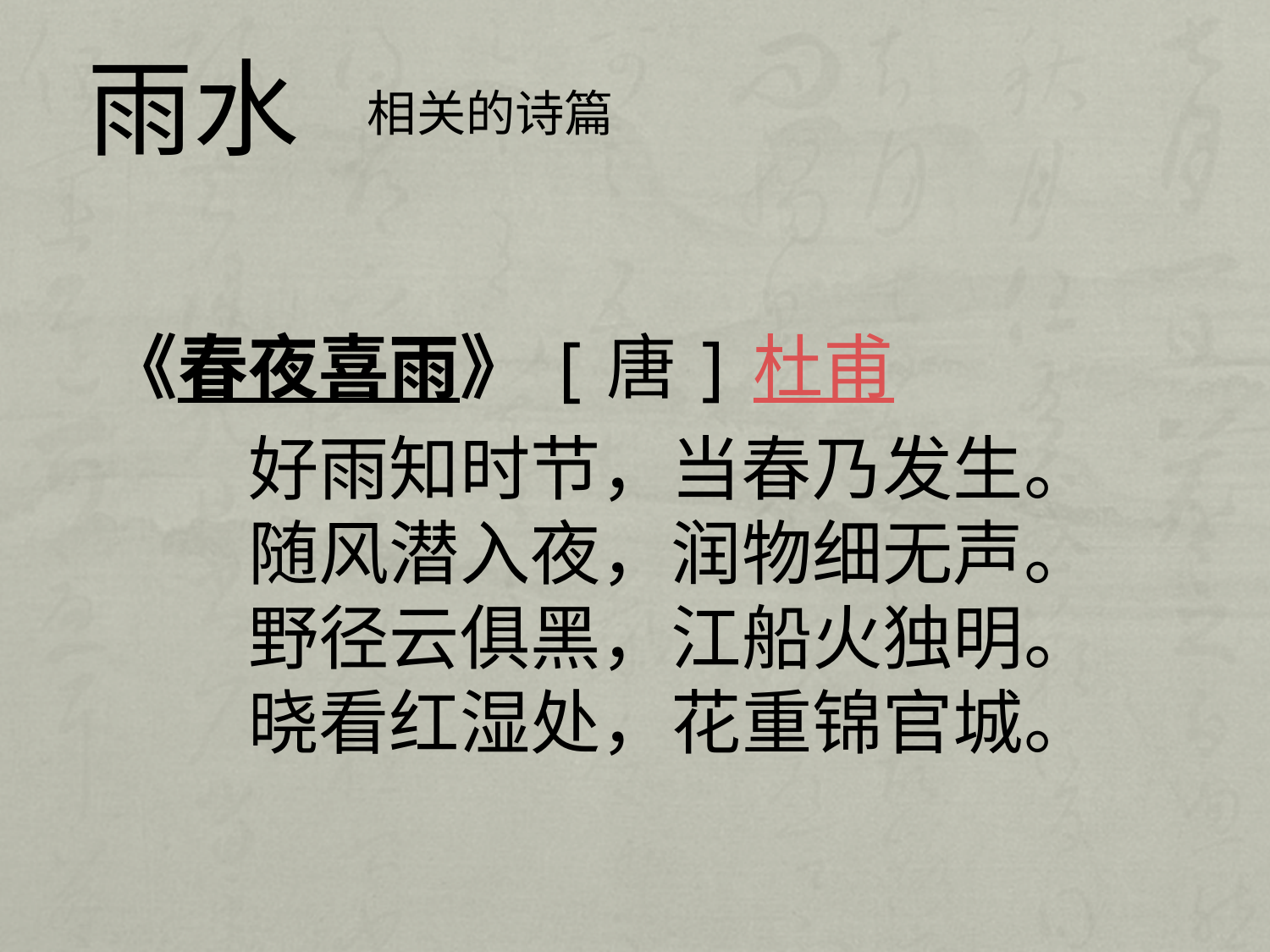

雨水
相关的诗篇
《春夜喜雨》[唐]杜甫
　　好雨知时节，当春乃发生。
　　随风潜入夜，润物细无声。
　　野径云俱黑，江船火独明。
　　晓看红湿处，花重锦官城。